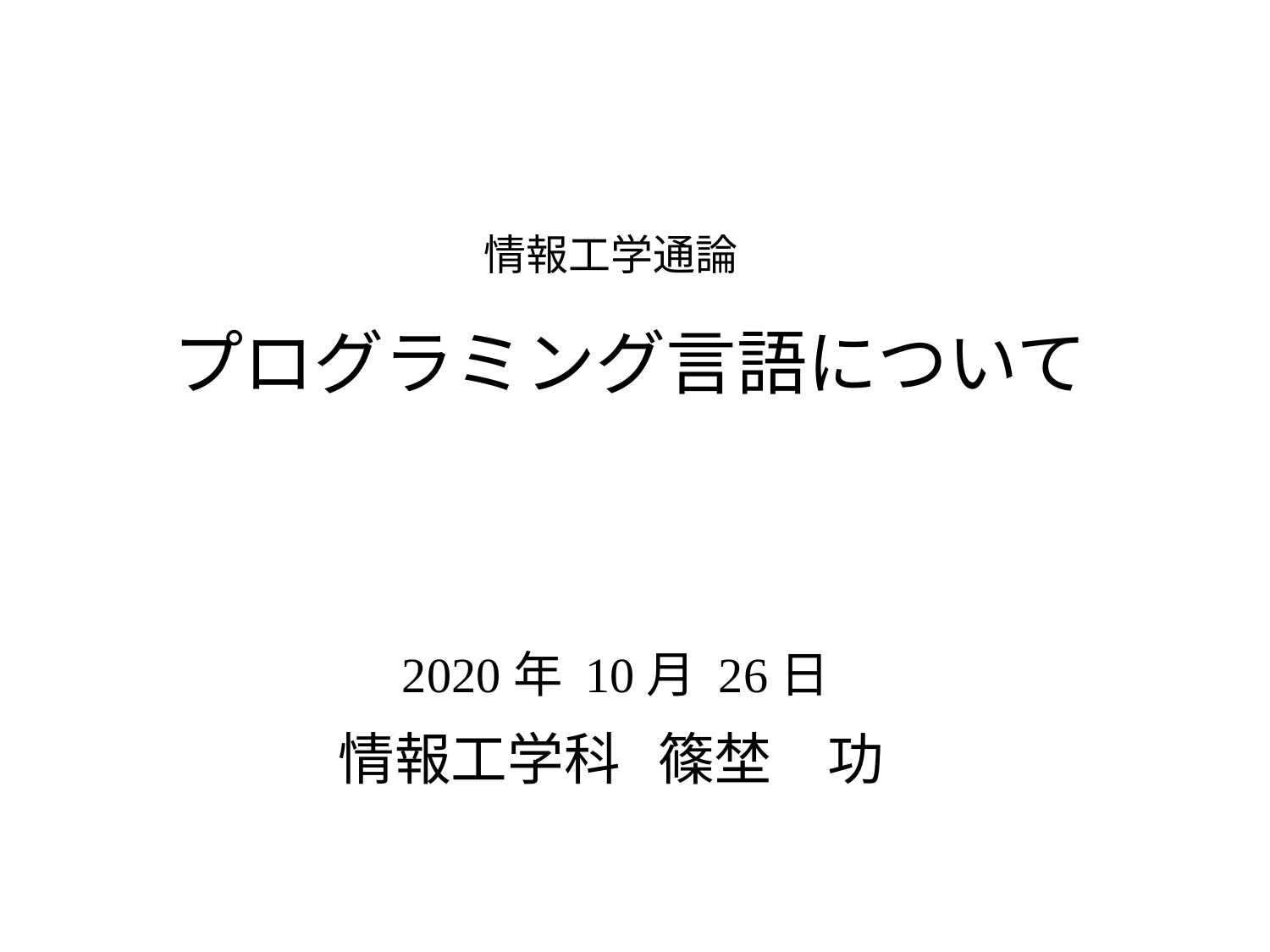

情報工学通論
# プログラミング言語について
2020年 10月 26日
情報工学科   篠埜　功